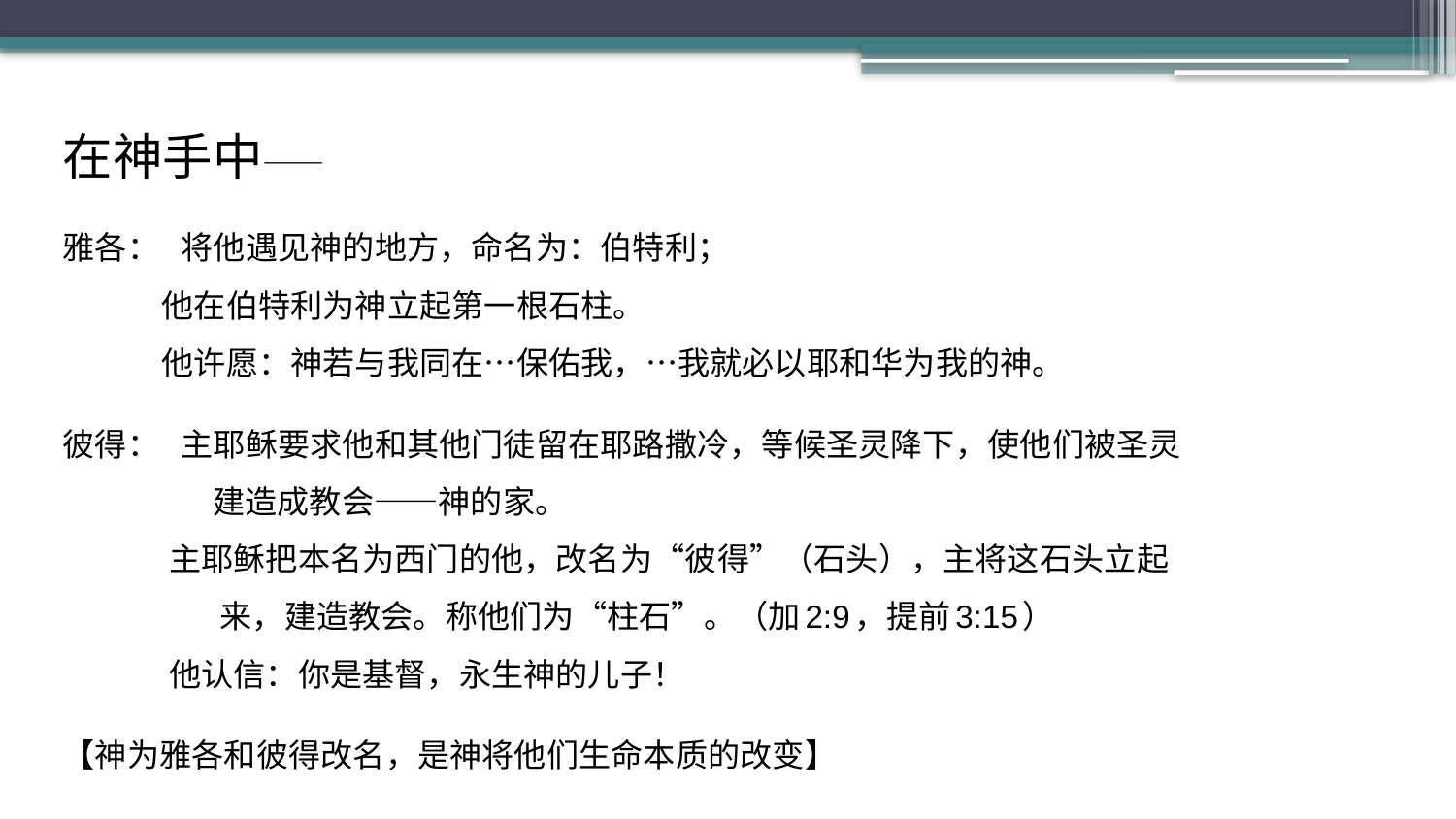

在神手中——

雅各：   将他遇见神的地方，命名为：伯特利；
             他在伯特利为神立起第一根石柱。
             他许愿：神若与我同在…保佑我，…我就必以耶和华为我的神。

彼得：   主耶稣要求他和其他门徒留在耶路撒冷，等候圣灵降下，使他们被圣灵
                    建造成教会——神的家。
              主耶稣把本名为西门的他，改名为“彼得”（石头），主将这石头立起
                     来，建造教会。称他们为“柱石”。（加2:9，提前3:15）
              他认信：你是基督，永生神的儿子！

【神为雅各和彼得改名，是神将他们生命本质的改变】